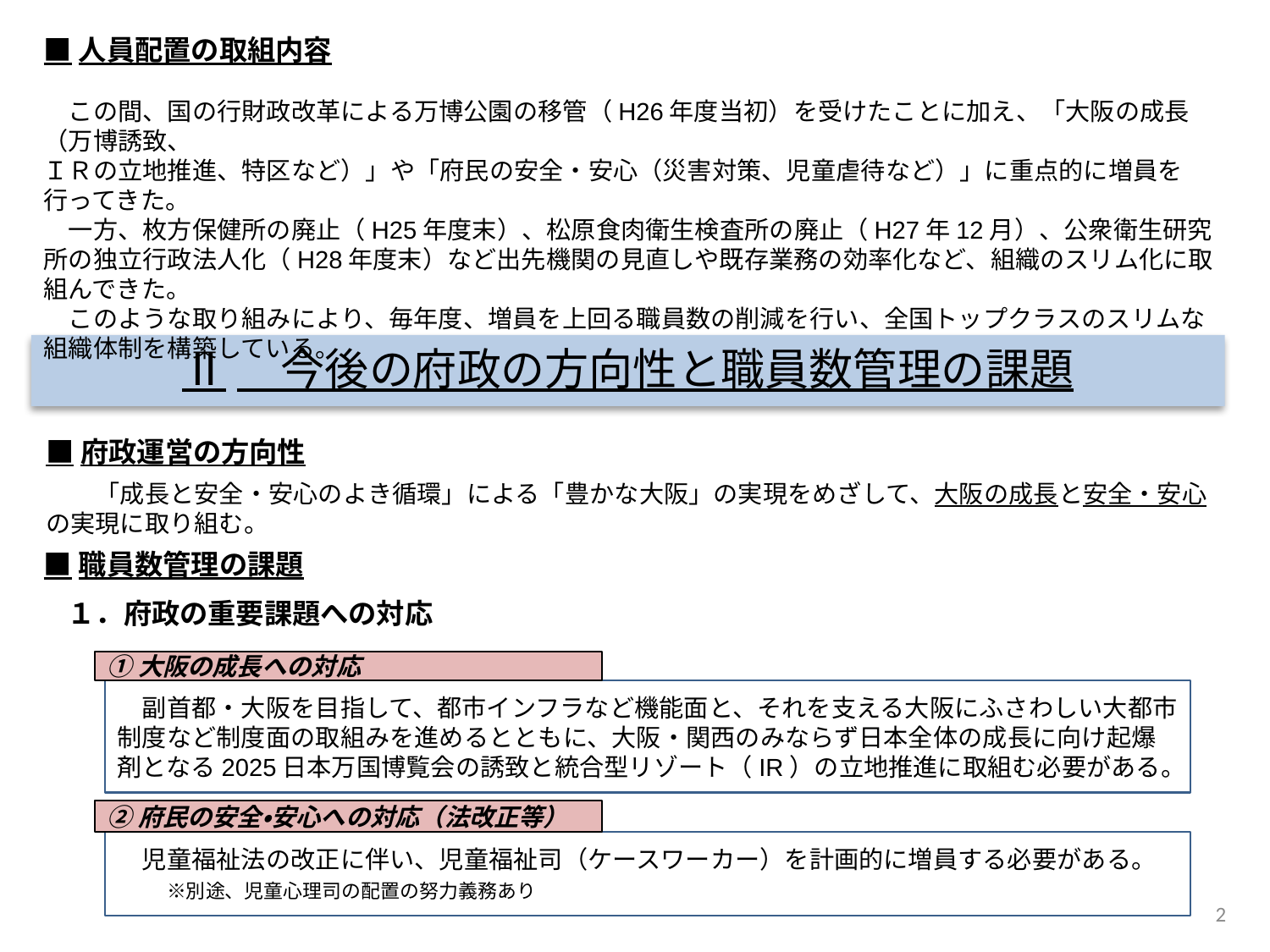

■人員配置の取組内容

　この間、国の行財政改革による万博公園の移管（H26年度当初）を受けたことに加え、「大阪の成長（万博誘致、
ＩＲの立地推進、特区など）」や「府民の安全・安心（災害対策、児童虐待など）」に重点的に増員を行ってきた。
　一方、枚方保健所の廃止（H25年度末）、松原食肉衛生検査所の廃止（H27年12月）、公衆衛生研究所の独立行政法人化（H28年度末）など出先機関の見直しや既存業務の効率化など、組織のスリム化に取組んできた。
　このような取り組みにより、毎年度、増員を上回る職員数の削減を行い、全国トップクラスのスリムな組織体制を構築している。
Ⅱ　今後の府政の方向性と職員数管理の課題
■府政運営の方向性
　　「成長と安全・安心のよき循環」による「豊かな大阪」の実現をめざして、大阪の成長と安全・安心の実現に取り組む。
■職員数管理の課題
①大阪の成長への対応
　副首都・大阪を目指して、都市インフラなど機能面と、それを支える大阪にふさわしい大都市制度など制度面の取組みを進めるとともに、大阪・関西のみならず日本全体の成長に向け起爆剤となる2025日本万国博覧会の誘致と統合型リゾート（IR）の立地推進に取組む必要がある。
②府民の安全・安心への対応（法改正等）
　児童福祉法の改正に伴い、児童福祉司（ケースワーカー）を計画的に増員する必要がある。
　　※別途、児童心理司の配置の努力義務あり
１．府政の重要課題への対応
2